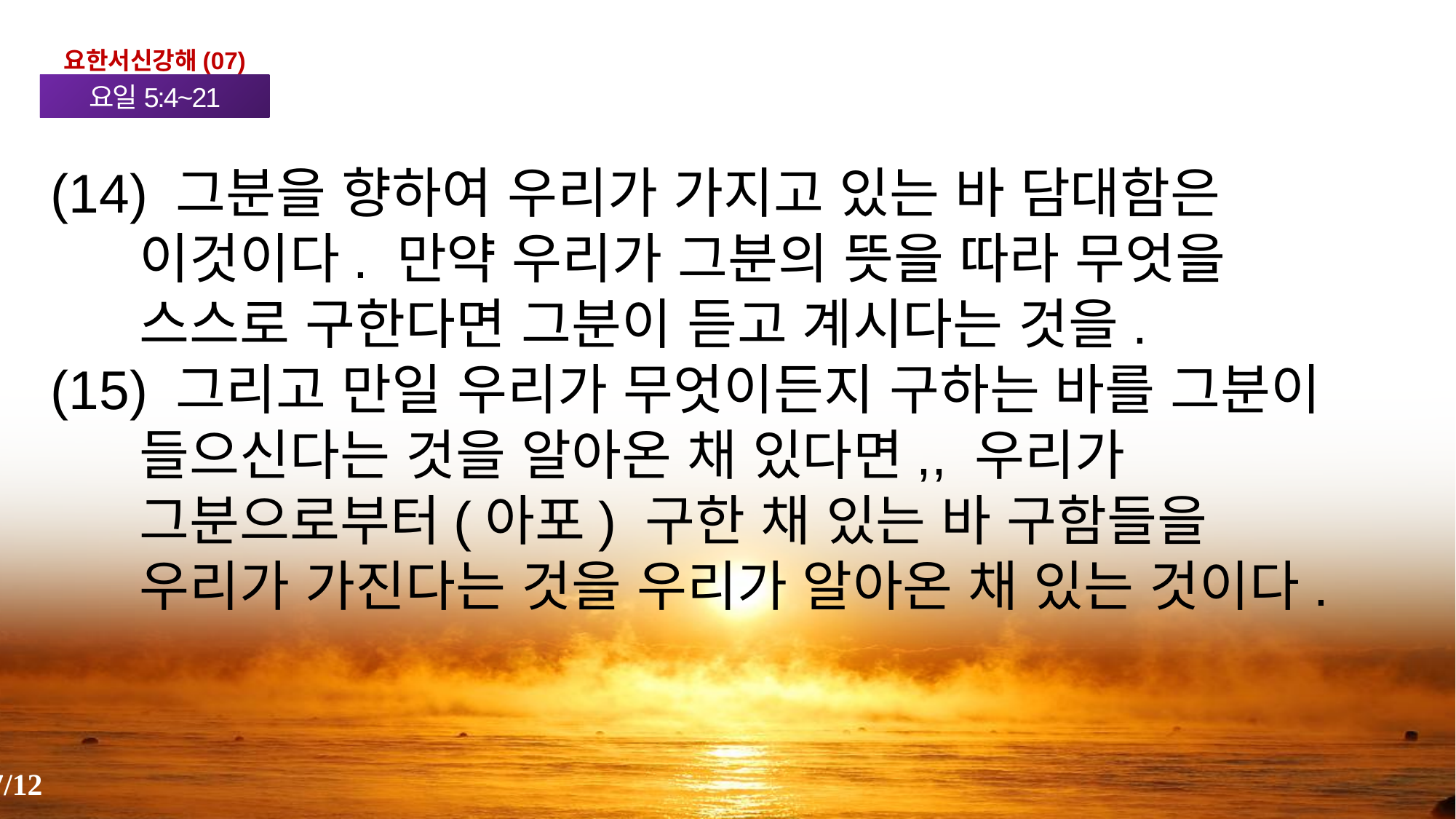

요한서신강해(07)
요일5:4~21

(14) 그분을 향하여 우리가 가지고 있는 바 담대함은 이것이다. 만약 우리가 그분의 뜻을 따라 무엇을 스스로 구한다면 그분이 듣고 계시다는 것을.
(15) 그리고 만일 우리가 무엇이든지 구하는 바를 그분이 들으신다는 것을 알아온 채 있다면,, 우리가 그분으로부터(아포) 구한 채 있는 바 구함들을 우리가 가진다는 것을 우리가 알아온 채 있는 것이다.